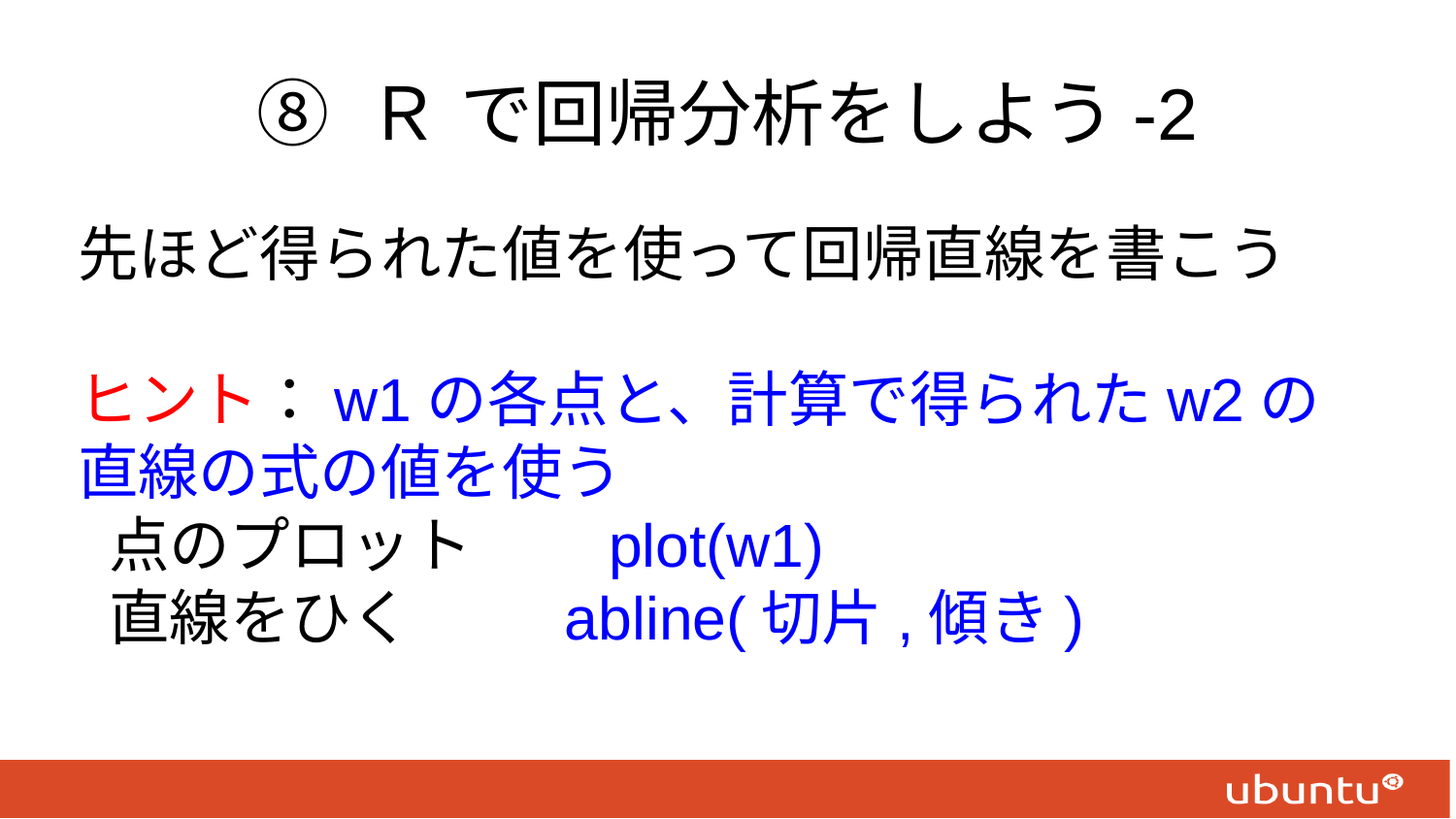

# ⑧ Ｒ で回帰分析をしよう-2
先ほど得られた値を使って回帰直線を書こう

ヒント：w1の各点と、計算で得られたw2の直線の式の値を使う
 点のプロット　　plot(w1)
 直線をひく　　 abline(切片,傾き)